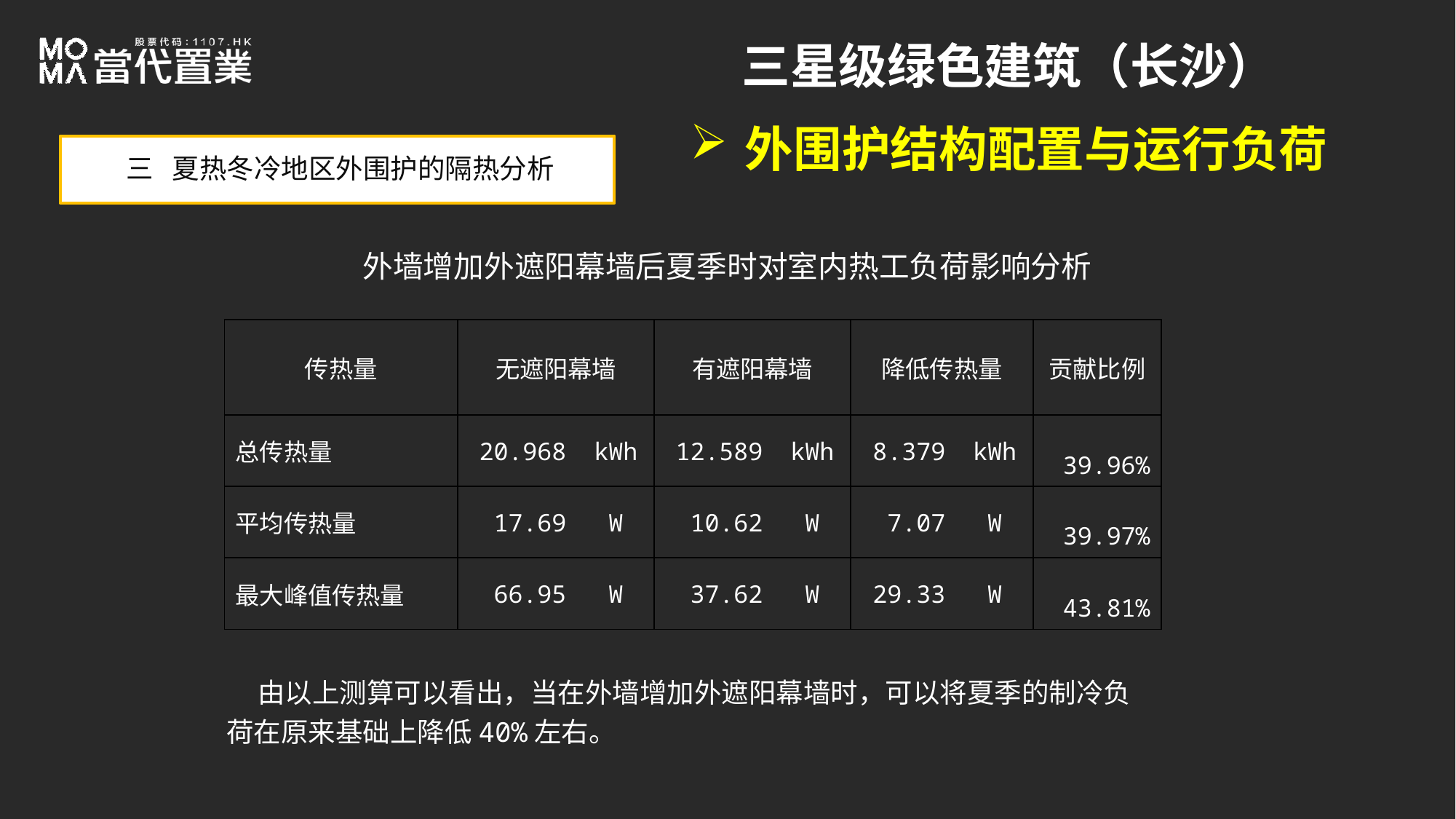

三星级绿色建筑（长沙）
外围护结构配置与运行负荷

三   夏热冬冷地区外围护的隔热分析
外墙增加外遮阳幕墙后夏季时对室内热工负荷影响分析
| 传热量 | 无遮阳幕墙 |  | 有遮阳幕墙 |  | 降低传热量 |  | 贡献比例 |
| --- | --- | --- | --- | --- | --- | --- | --- |
| 总传热量 | 20.968 | kWh | 12.589 | kWh | 8.379 | kWh | 39.96% |
| 平均传热量 | 17.69 | W | 10.62 | W | 7.07 | W | 39.97% |
| 最大峰值传热量 | 66.95 | W | 37.62 | W | 29.33 | W | 43.81% |
    由以上测算可以看出，当在外墙增加外遮阳幕墙时，可以将夏季的制冷负荷在原来基础上降低40%左右。